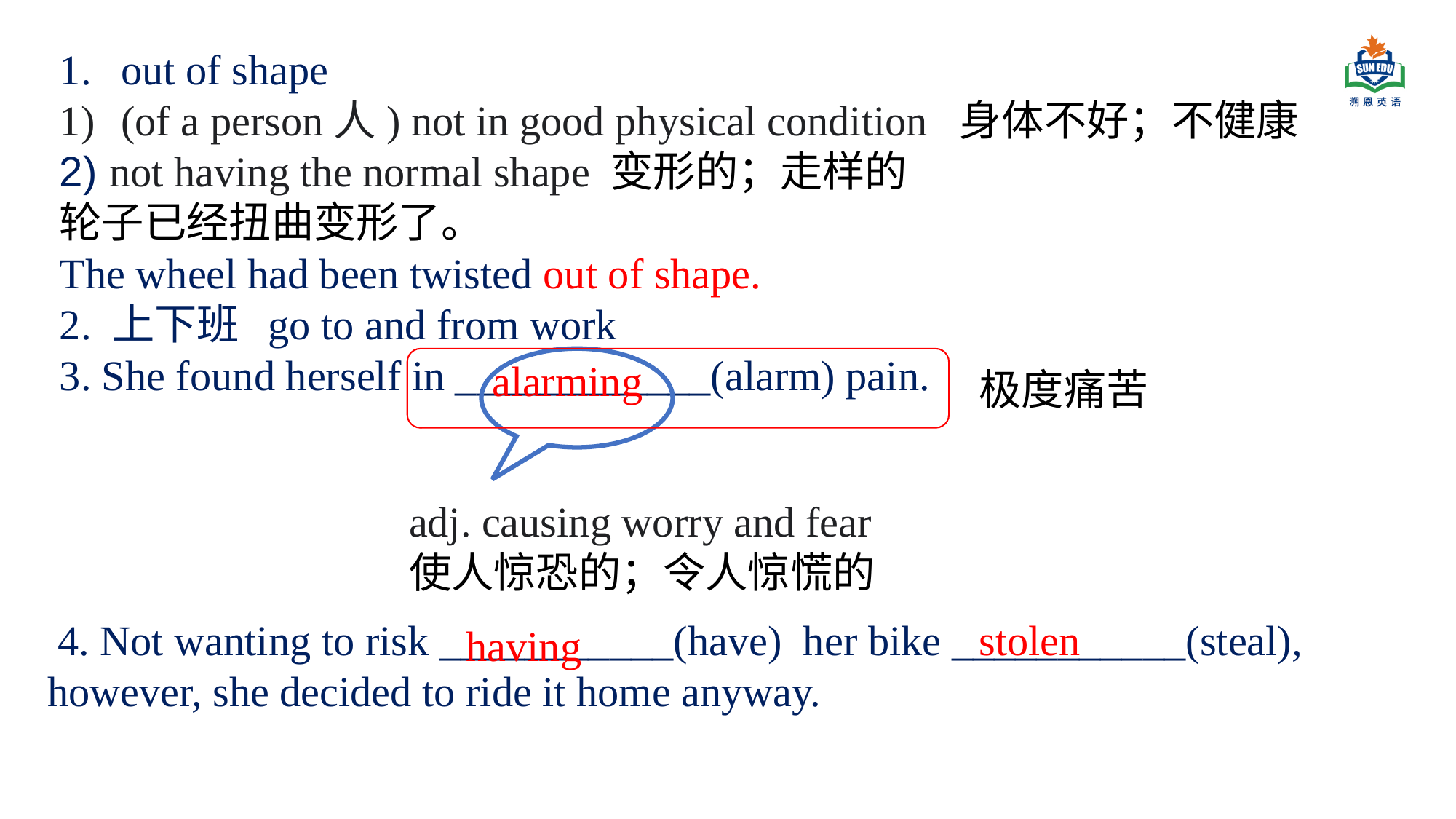

out of shape
(of a person人) not in good physical condition  身体不好；不健康
2) not having the normal shape 变形的；走样的
轮子已经扭曲变形了。
The wheel had been twisted out of shape.
2. 上下班  go to and from work
3. She found herself in ____________(alarm) pain.

alarming

极度痛苦
adj. causing worry and fear
使人惊恐的；令人惊慌的
stolen
 4. Not wanting to risk ___________(have)  her bike ___________(steal), however, she decided to ride it home anyway.
having